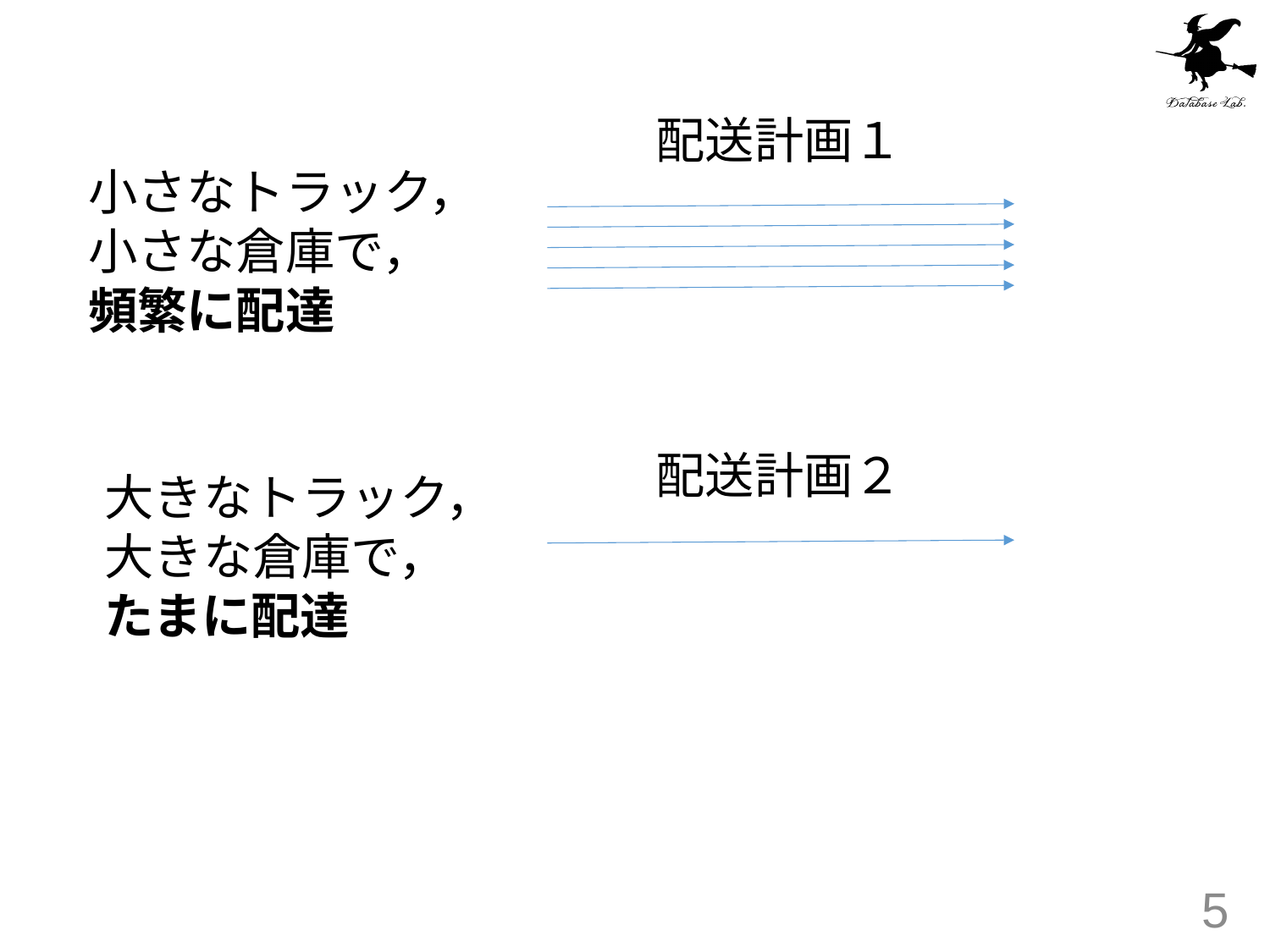

#
配送計画１
小さなトラック，
小さな倉庫で，
頻繁に配達
配送計画２
大きなトラック，
大きな倉庫で，
たまに配達
5